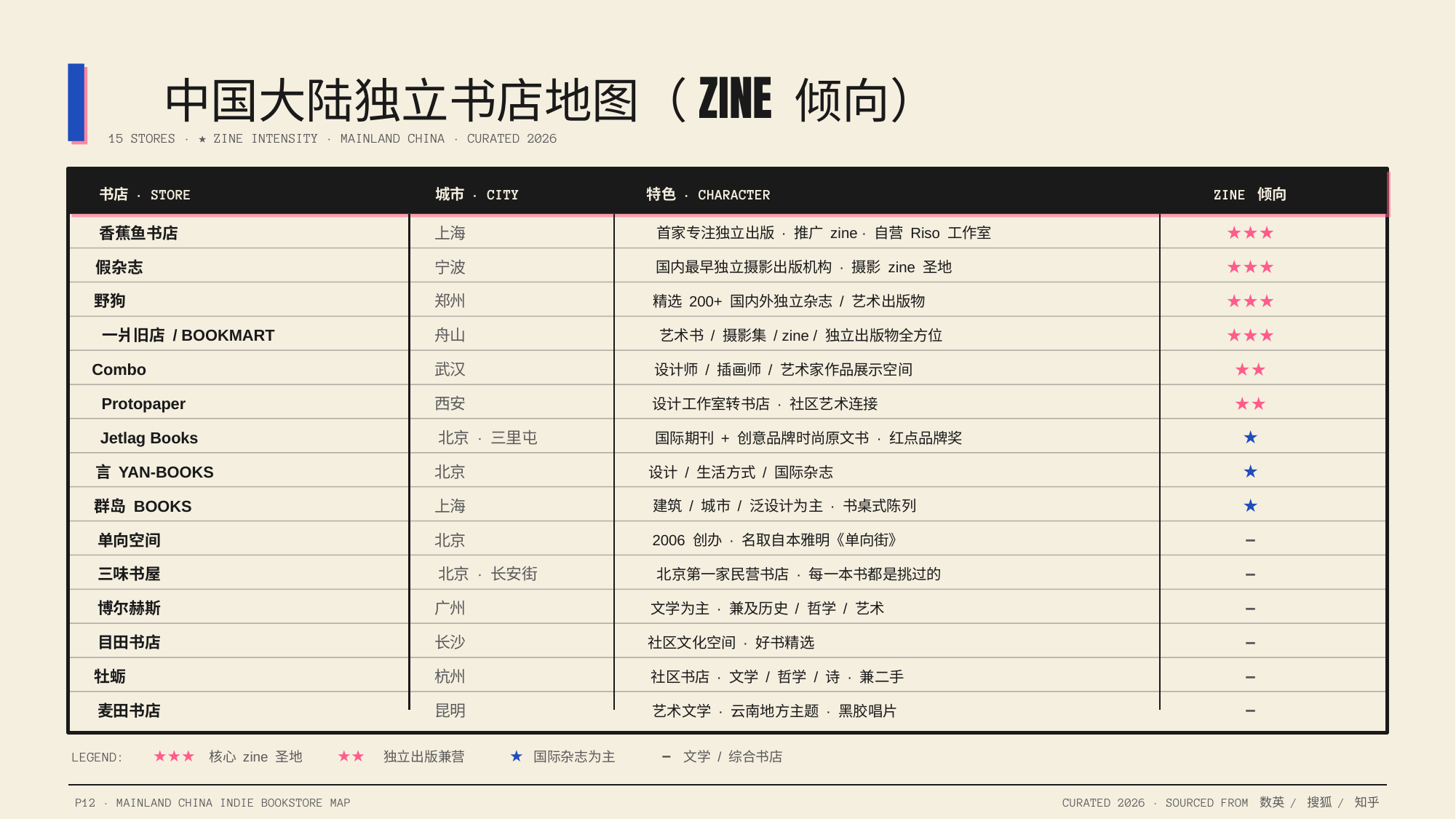

中国大陆独立书店地图（ZINE 倾向）
15 STORES · ★ ZINE INTENSITY · MAINLAND CHINA · CURATED 2026

书店 · STORE
城市 · CITY
特色 · CHARACTER
ZINE 倾向

★★★
香蕉鱼书店
上海
首家专注独立出版 · 推广 zine · 自营 Riso 工作室

★★★
假杂志
宁波
国内最早独立摄影出版机构 · 摄影 zine 圣地

★★★
野狗
郑州
精选 200+ 国内外独立杂志 / 艺术出版物

★★★
一爿旧店 / BOOKMART
舟山
艺术书 / 摄影集 / zine / 独立出版物全方位

★★
Combo
武汉
设计师 / 插画师 / 艺术家作品展示空间

★★
Protopaper
西安
设计工作室转书店 · 社区艺术连接

★
Jetlag Books
北京 · 三里屯
国际期刊 + 创意品牌时尚原文书 · 红点品牌奖

★
言 YAN-BOOKS
北京
设计 / 生活方式 / 国际杂志

★
群岛 BOOKS
上海
建筑 / 城市 / 泛设计为主 · 书桌式陈列

—
单向空间
北京
2006 创办 · 名取自本雅明《单向街》

—
三味书屋
北京 · 长安街
北京第一家民营书店 · 每一本书都是挑过的

—
博尔赫斯
广州
文学为主 · 兼及历史 / 哲学 / 艺术

—
目田书店
长沙
社区文化空间 · 好书精选

—
牡蛎
杭州
社区书店 · 文学 / 哲学 / 诗 · 兼二手

—
麦田书店
昆明
艺术文学 · 云南地方主题 · 黑胶唱片
★★★
★★
★
—
LEGEND:
核心 zine 圣地
独立出版兼营
国际杂志为主
文学 / 综合书店

P12 · MAINLAND CHINA INDIE BOOKSTORE MAP
CURATED 2026 · SOURCED FROM 数英 / 搜狐 / 知乎